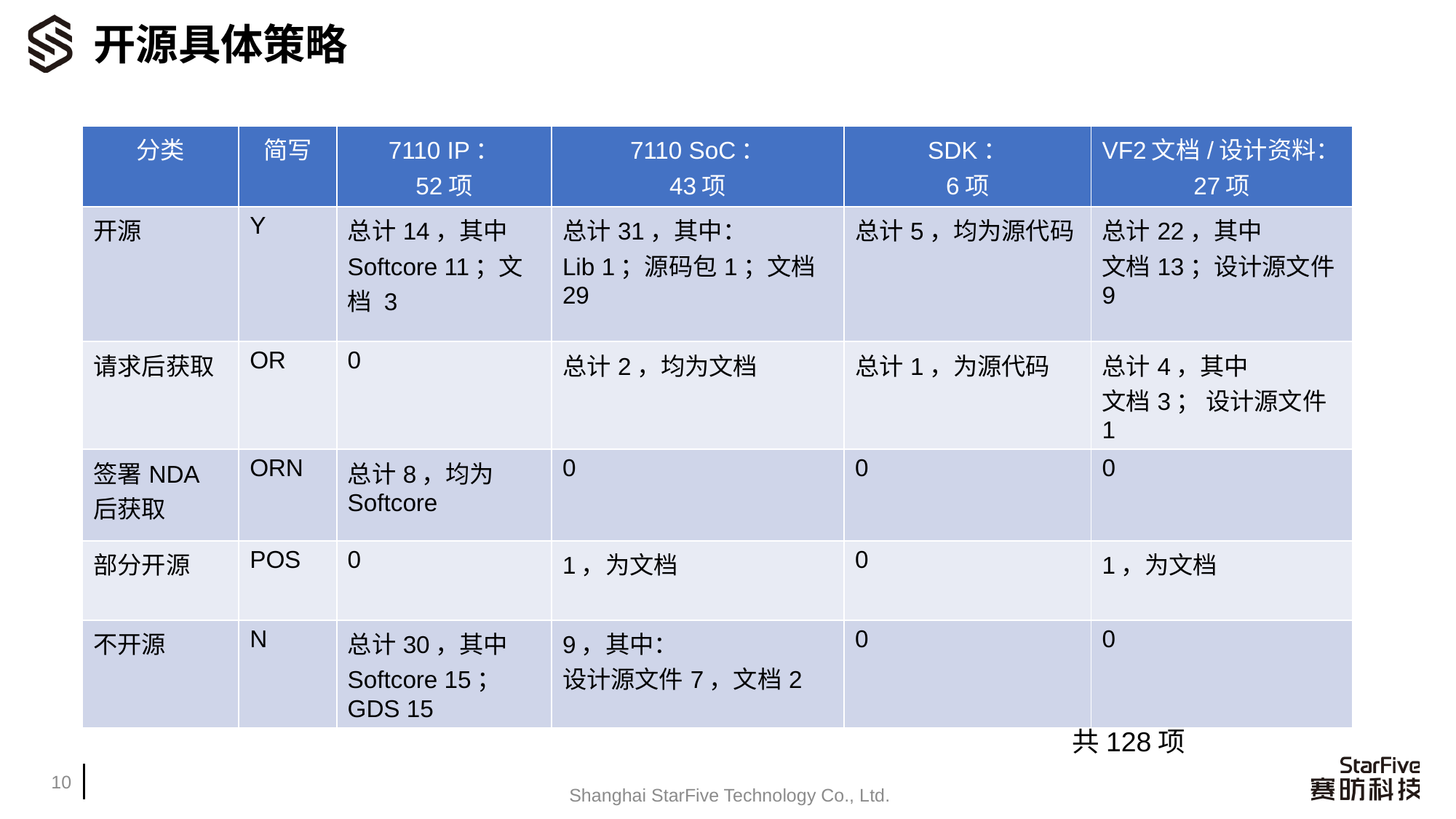

# 开源具体策略
| 分类 | 简写 | 7110 IP： 52项 | 7110 SoC： 43项 | SDK： 6项 | VF2文档/设计资料：27项 |
| --- | --- | --- | --- | --- | --- |
| 开源 | Y | 总计14，其中 Softcore 11；文档 3 | 总计31，其中： Lib 1；源码包1；文档29 | 总计5，均为源代码 | 总计22，其中 文档13；设计源文件 9 |
| 请求后获取 | OR | 0 | 总计2，均为文档 | 总计1，为源代码 | 总计4，其中 文档3； 设计源文件 1 |
| 签署NDA后获取 | ORN | 总计8，均为Softcore | 0 | 0 | 0 |
| 部分开源 | POS | 0 | 1，为文档 | 0 | 1，为文档 |
| 不开源 | N | 总计30，其中 Softcore 15；GDS 15 | 9，其中： 设计源文件7，文档2 | 0 | 0 |
共128项
10